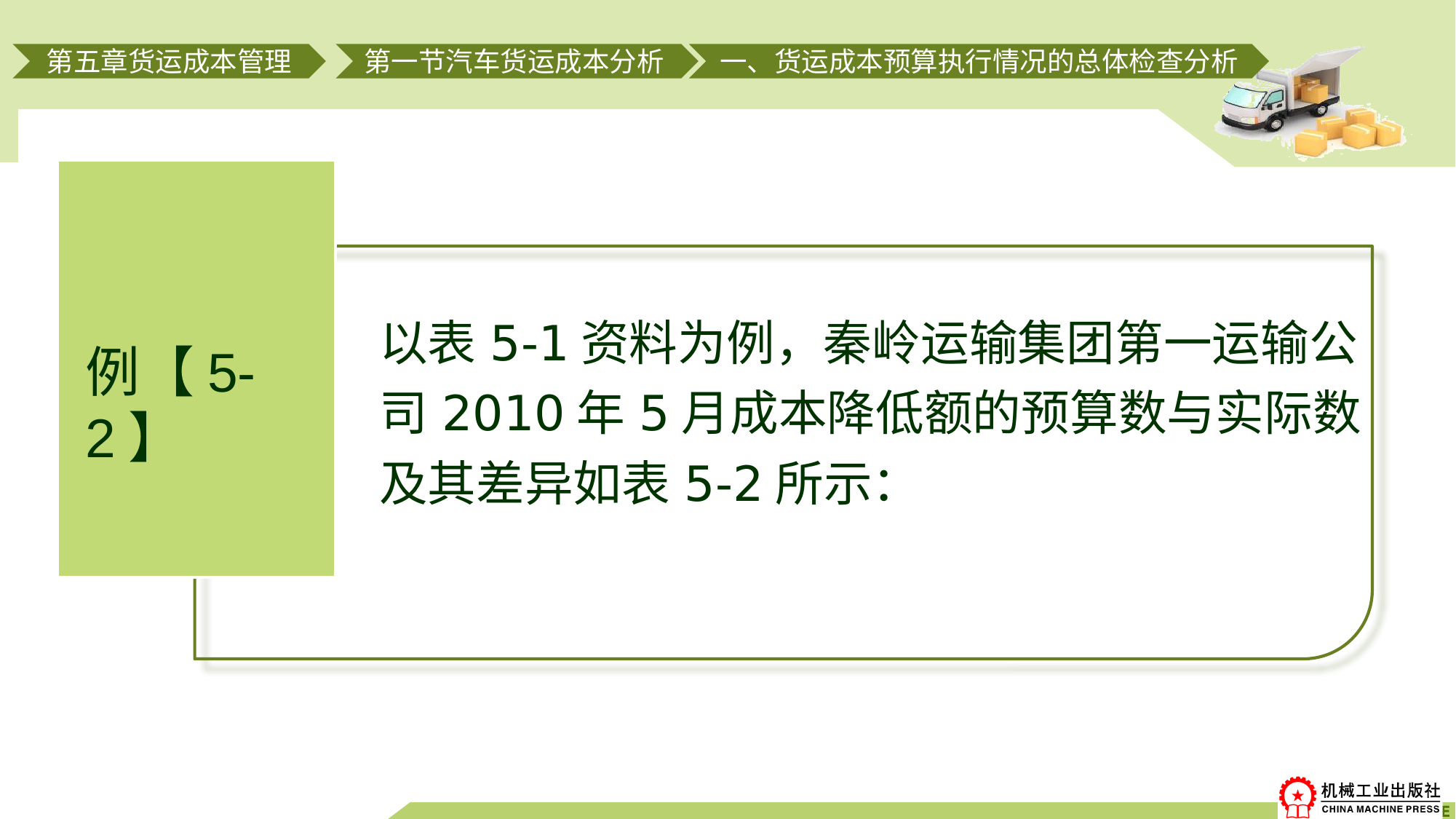

第一节汽车货运成本分析
一、货运成本预算执行情况的总体检查分析
第五章货运成本管理
以表5-1资料为例，秦岭运输集团第一运输公司2010年5月成本降低额的预算数与实际数及其差异如表5-2所示：

例【5-2】